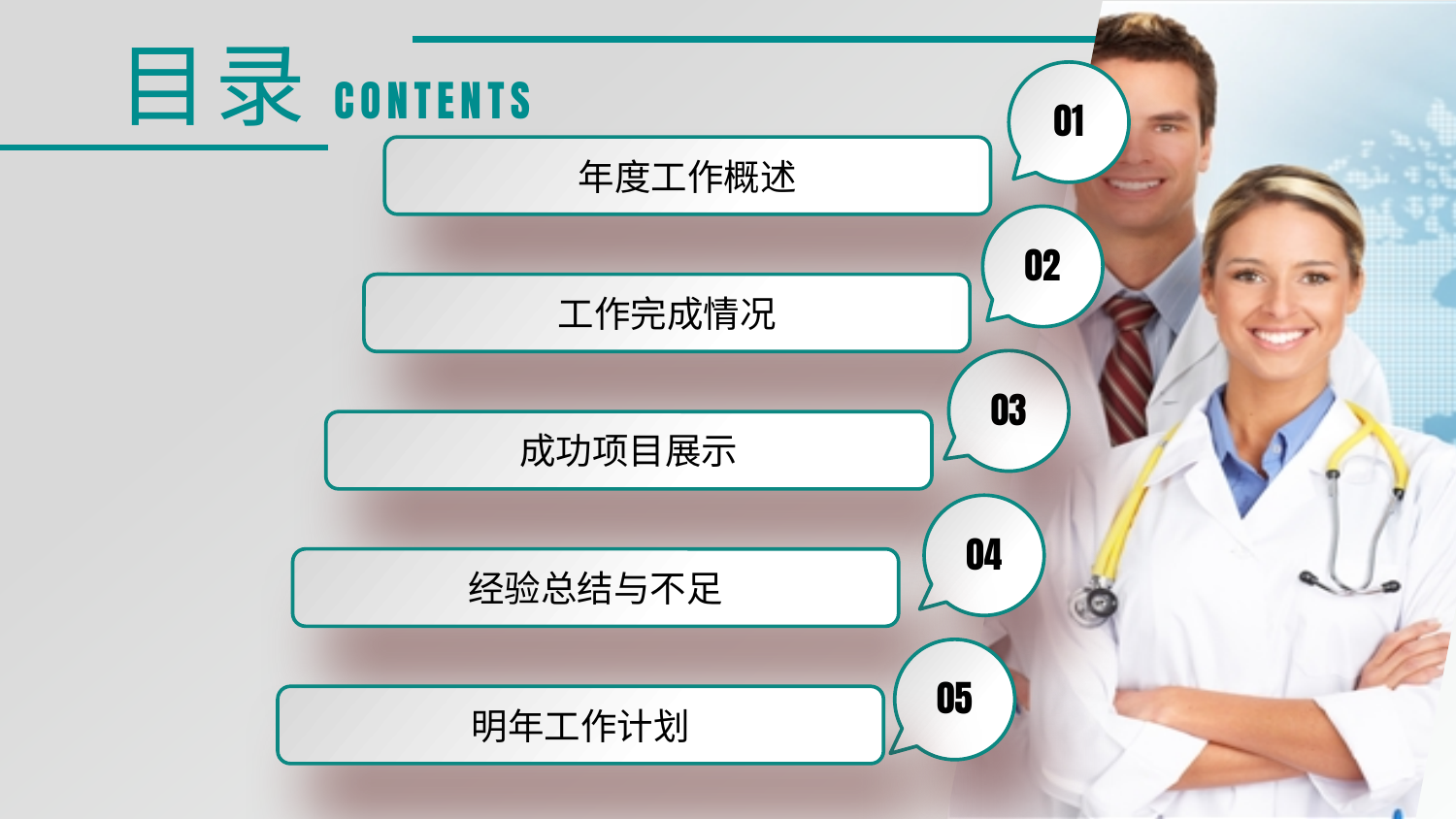

目录CONTENTS

01
年度工作概述
02
工作完成情况
03
成功项目展示
04
经验总结与不足
05
明年工作计划
3
延时符